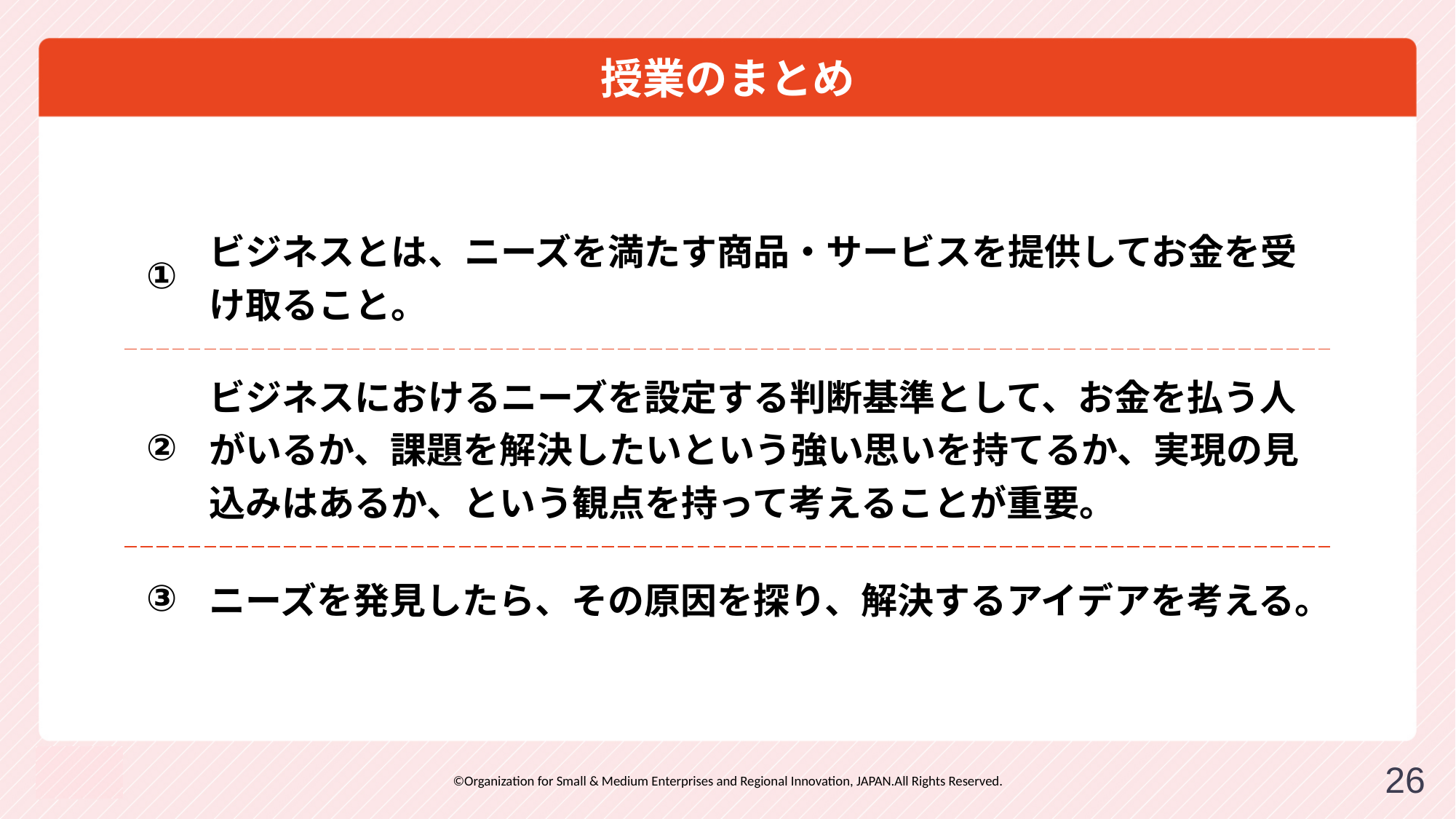

# 授業のまとめ
| ① | ビジネスとは、ニーズを満たす商品・サービスを提供してお金を受け取ること。 |
| --- | --- |
| ② | ビジネスにおけるニーズを設定する判断基準として、お金を払う人がいるか、課題を解決したいという強い思いを持てるか、実現の見込みはあるか、という観点を持って考えることが重要。 |
| ③ | ニーズを発見したら、その原因を探り、解決するアイデアを考える。 |